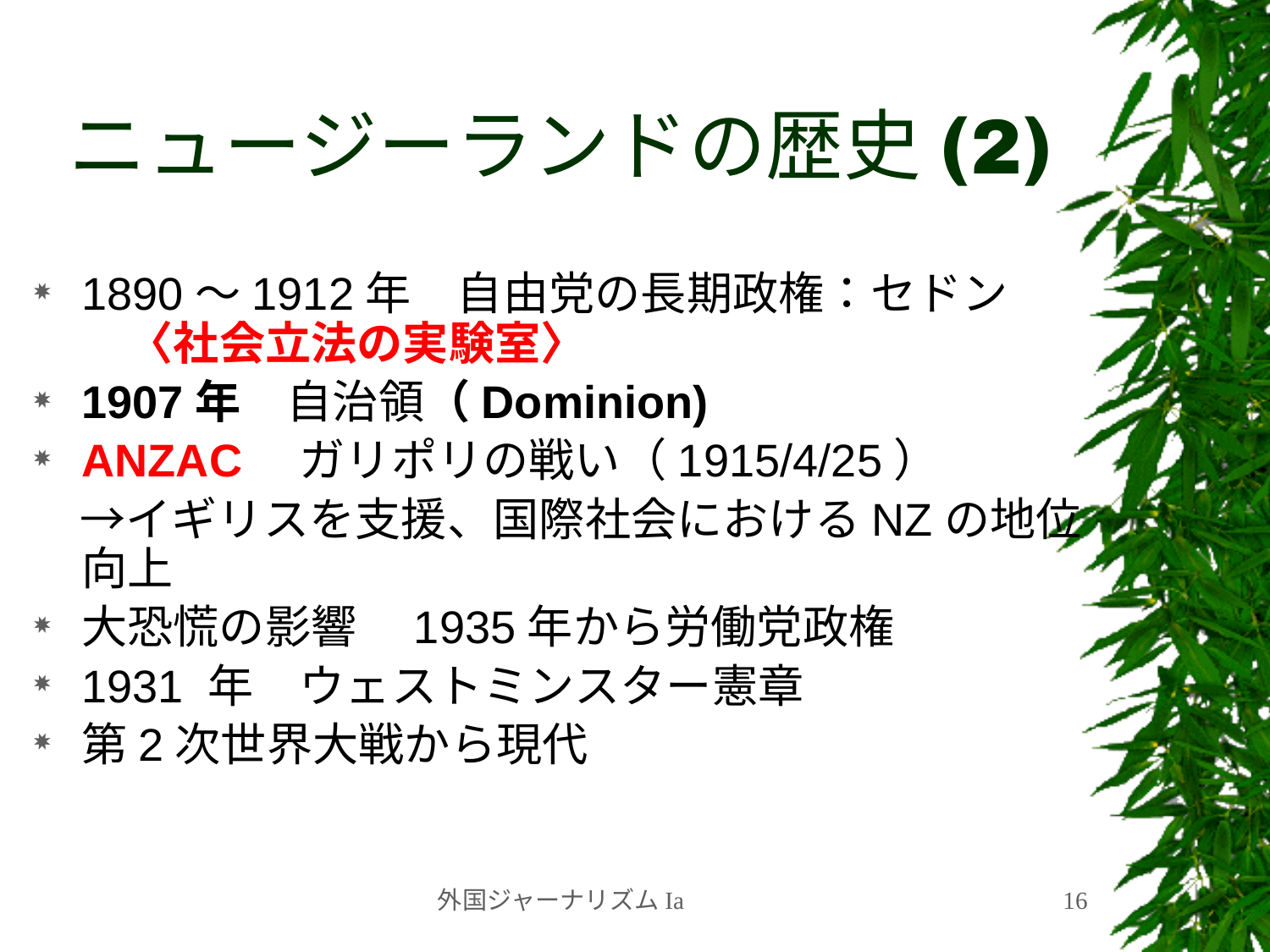

# ニュージーランドの歴史(2)
1890～1912年　自由党の長期政権：セドン　　〈社会立法の実験室〉
1907年　自治領（Dominion)
ANZAC　ガリポリの戦い（1915/4/25）
　→イギリスを支援、国際社会におけるNZの地位向上
大恐慌の影響　1935年から労働党政権
1931 年　ウェストミンスター憲章
第2次世界大戦から現代
外国ジャーナリズムIa
16